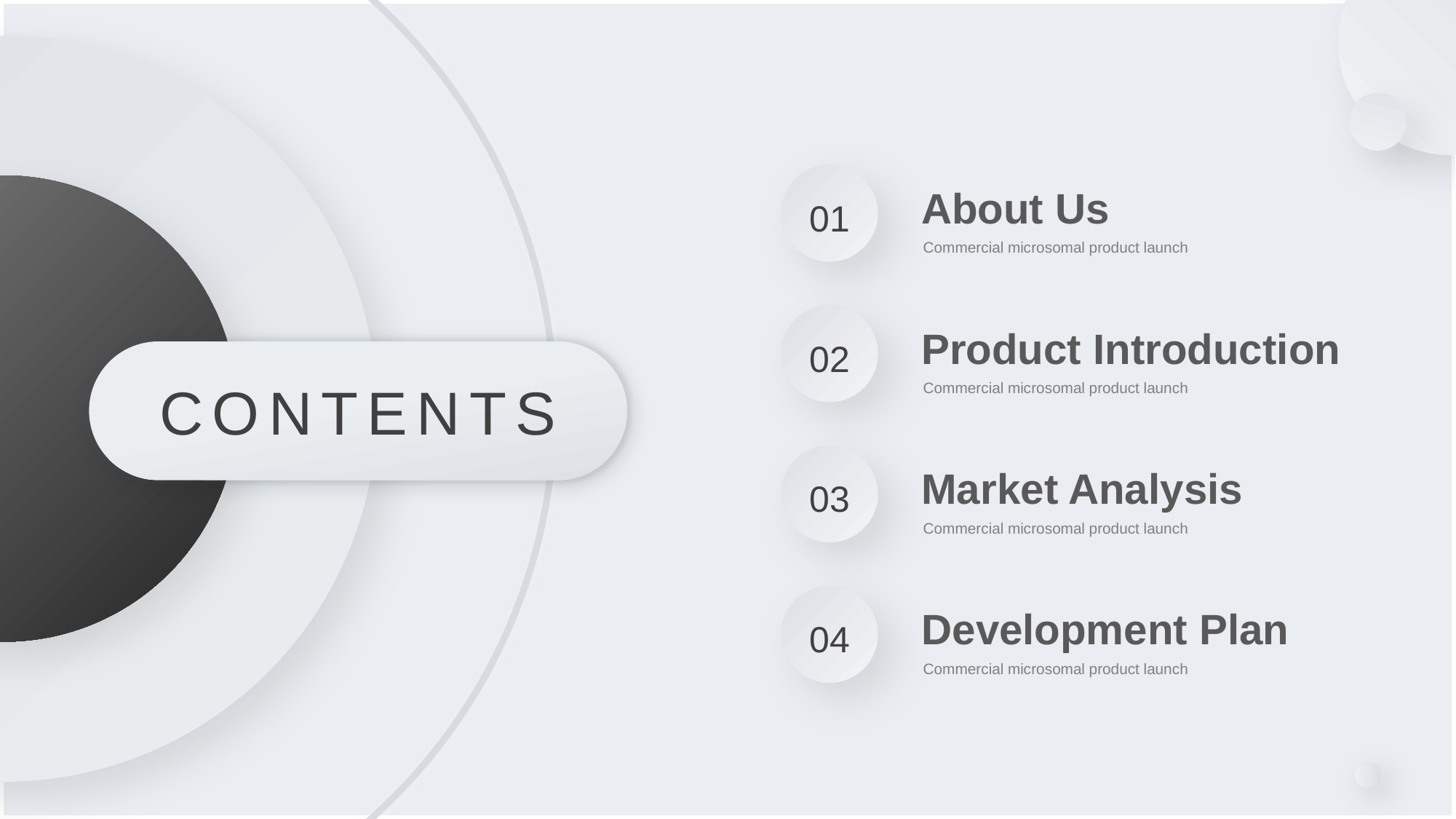

PPT模板 http://www.1ppt.com/moban/

01
About Us
Commercial microsomal product launch

02
Product Introduction
Commercial microsomal product launch
CONTENTS

03
Market Analysis
Commercial microsomal product launch

04
Development Plan
Commercial microsomal product launch